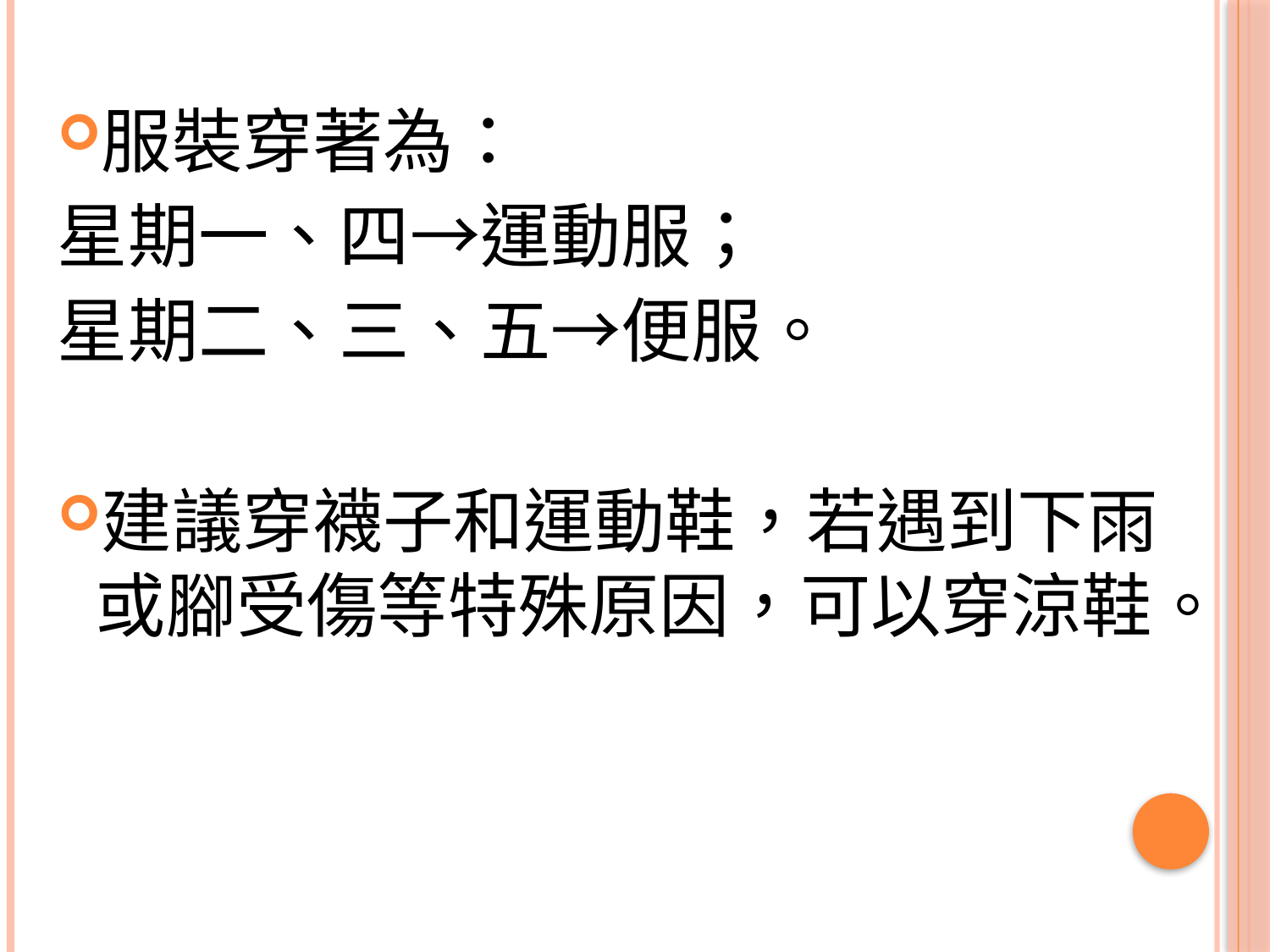

服裝穿著為：
星期一、四→運動服；
星期二、三、五→便服。

建議穿襪子和運動鞋，若遇到下雨或腳受傷等特殊原因，可以穿涼鞋。